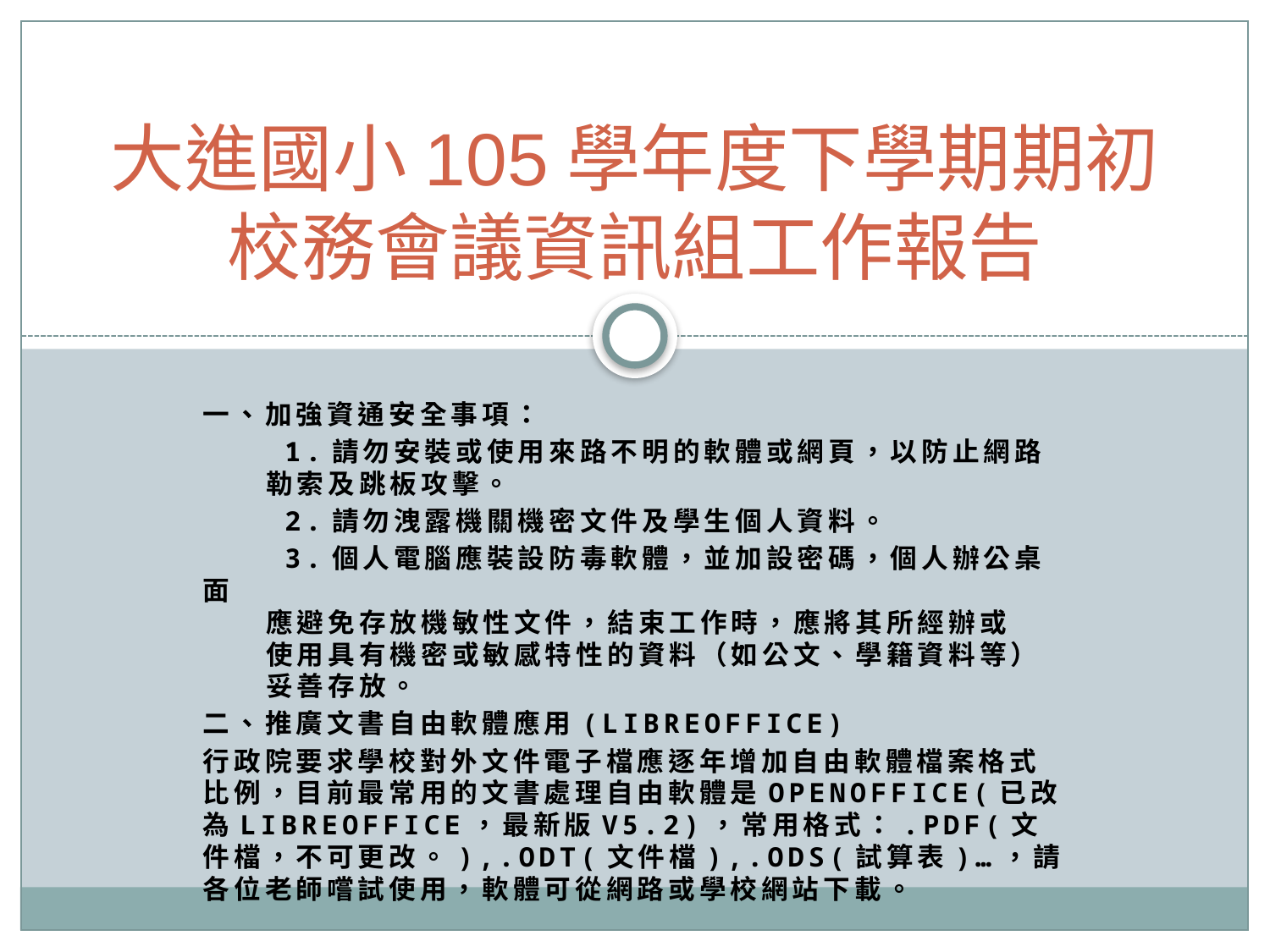

# 大進國小105學年度下學期期初校務會議資訊組工作報告
一、加強資通安全事項：
    1.請勿安裝或使用來路不明的軟體或網頁，以防止網路
      勒索及跳板攻擊。
    2.請勿洩露機關機密文件及學生個人資料。
    3.個人電腦應裝設防毒軟體，並加設密碼，個人辦公桌面
      應避免存放機敏性文件，結束工作時，應將其所經辦或
      使用具有機密或敏感特性的資料（如公文、學籍資料等）
      妥善存放。
二、推廣文書自由軟體應用(LibreOffice)
行政院要求學校對外文件電子檔應逐年增加自由軟體檔案格式比例，目前最常用的文書處理自由軟體是Openoffice(已改為libreoffice，最新版v5.2)，常用格式：.pdf(文件檔，不可更改。),.odt(文件檔),.ods(試算表)…，請各位老師嚐試使用，軟體可從網路或學校網站下載。